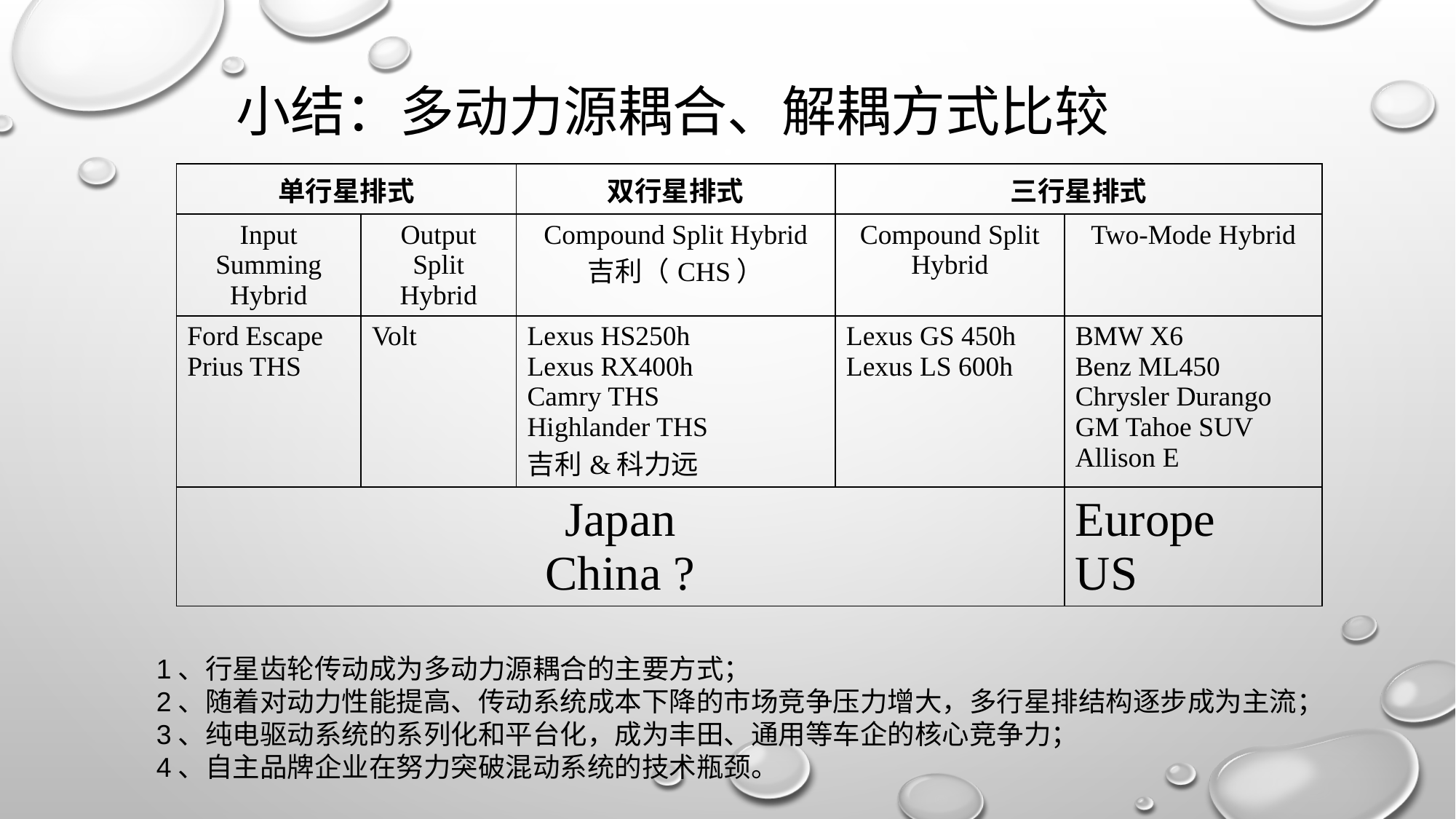

# 小结：多动力源耦合、解耦方式比较
| 单行星排式 |  | 双行星排式 | 三行星排式 |  |
| --- | --- | --- | --- | --- |
| Input Summing Hybrid | Output Split Hybrid | Compound Split Hybrid 吉利（CHS） | Compound Split Hybrid | Two-Mode Hybrid |
| Ford Escape Prius THS | Volt | Lexus HS250h Lexus RX400h Camry THS Highlander THS 吉利&科力远 | Lexus GS 450h Lexus LS 600h | BMW X6 Benz ML450 Chrysler Durango GM Tahoe SUV Allison E |
| Japan China ? |  |  |  | Europe US |
1、行星齿轮传动成为多动力源耦合的主要方式；
2、随着对动力性能提高、传动系统成本下降的市场竞争压力增大，多行星排结构逐步成为主流；
3、纯电驱动系统的系列化和平台化，成为丰田、通用等车企的核心竞争力；
4、自主品牌企业在努力突破混动系统的技术瓶颈。